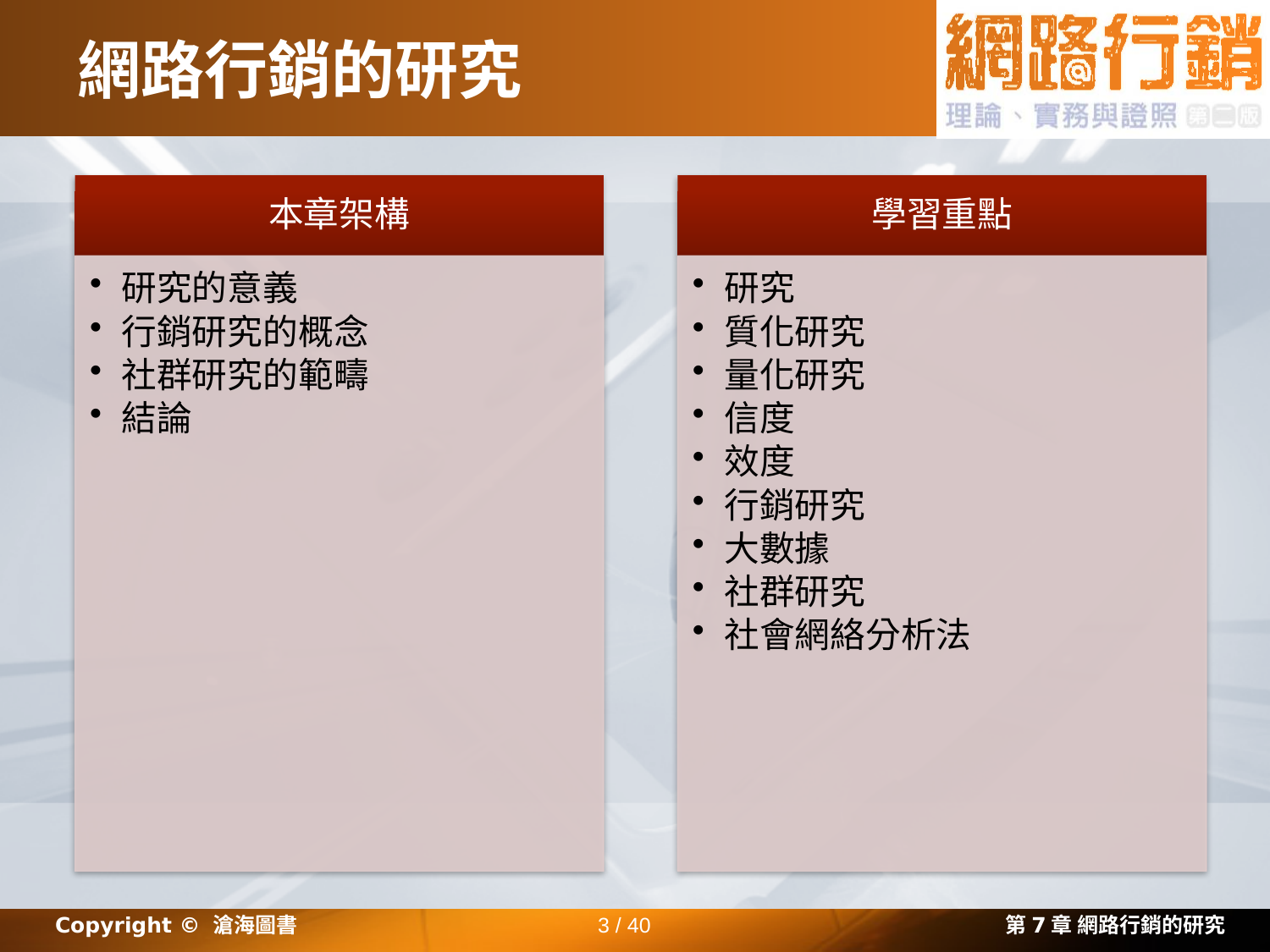

# 網路行銷的研究
本章架構
研究的意義
行銷研究的概念
社群研究的範疇
結論
學習重點
研究
質化研究
量化研究
信度
效度
行銷研究
大數據
社群研究
社會網絡分析法
Copyright © 滄海圖書
3 / 40
第7章 網路行銷的研究